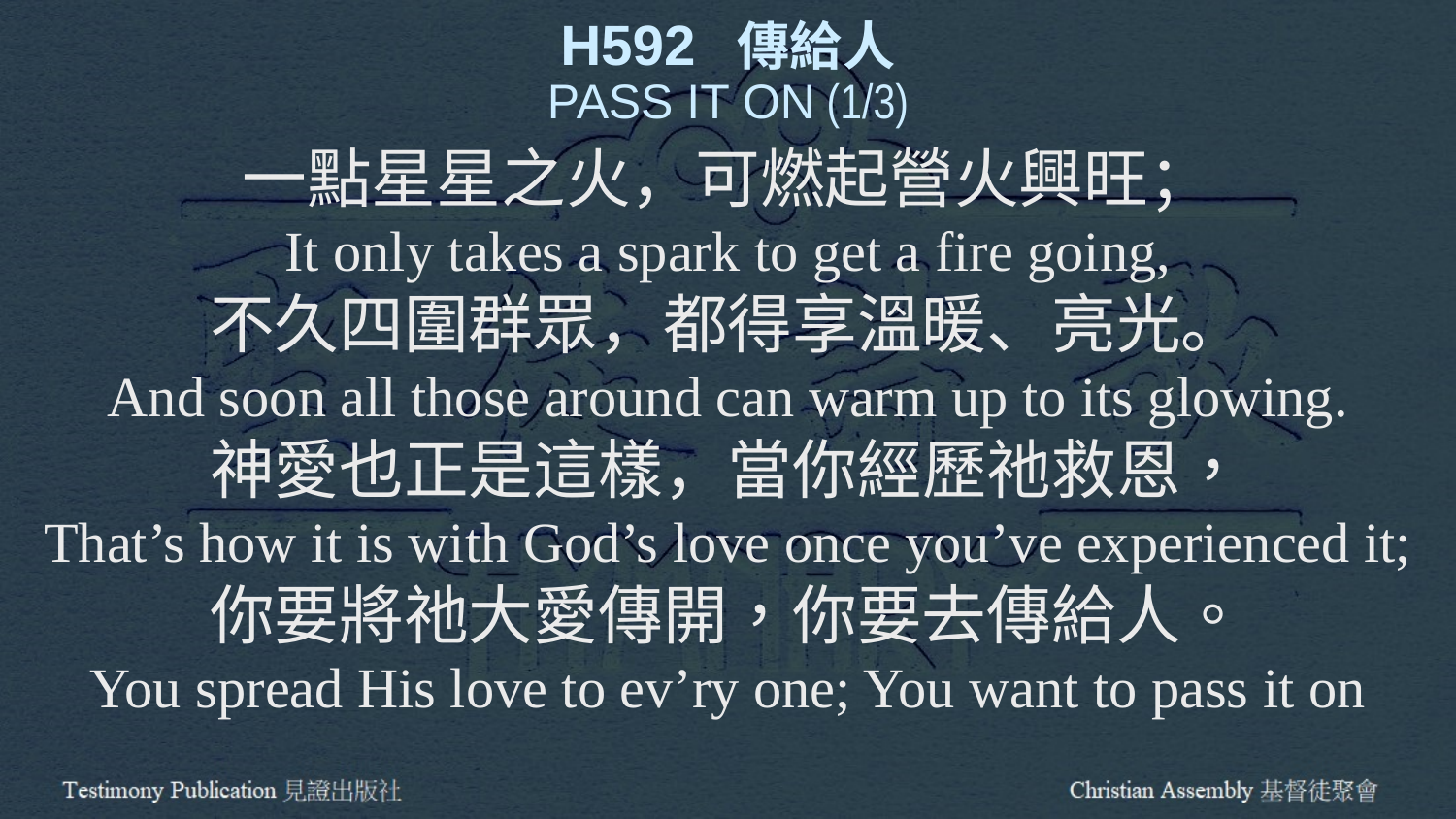

H592  傳給人
PASS IT ON (1/3)
一點星星之火，可燃起營火興旺；
It only takes a spark to get a fire going,
不久四圍群眾，都得享溫暖、亮光。
And soon all those around can warm up to its glowing.
神愛也正是這樣，當你經歷祂救恩，
That’s how it is with God’s love once you’ve experienced it;
你要將祂大愛傳開，你要去傳給人。
You spread His love to ev’ry one; You want to pass it on